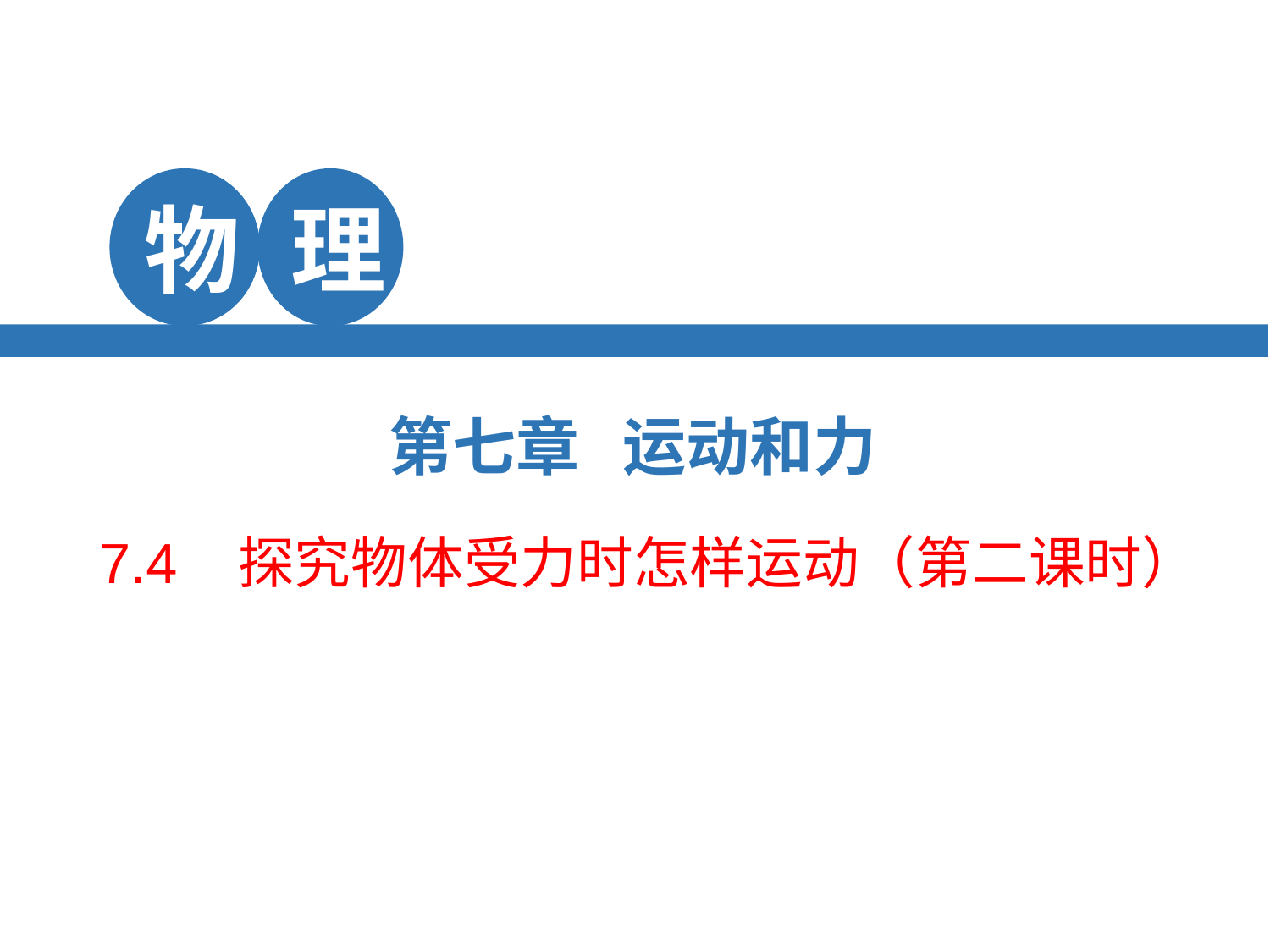

物
理

第七章   运动和力
学  视
  7.4   探究物体受力时怎样运动（第二课时）